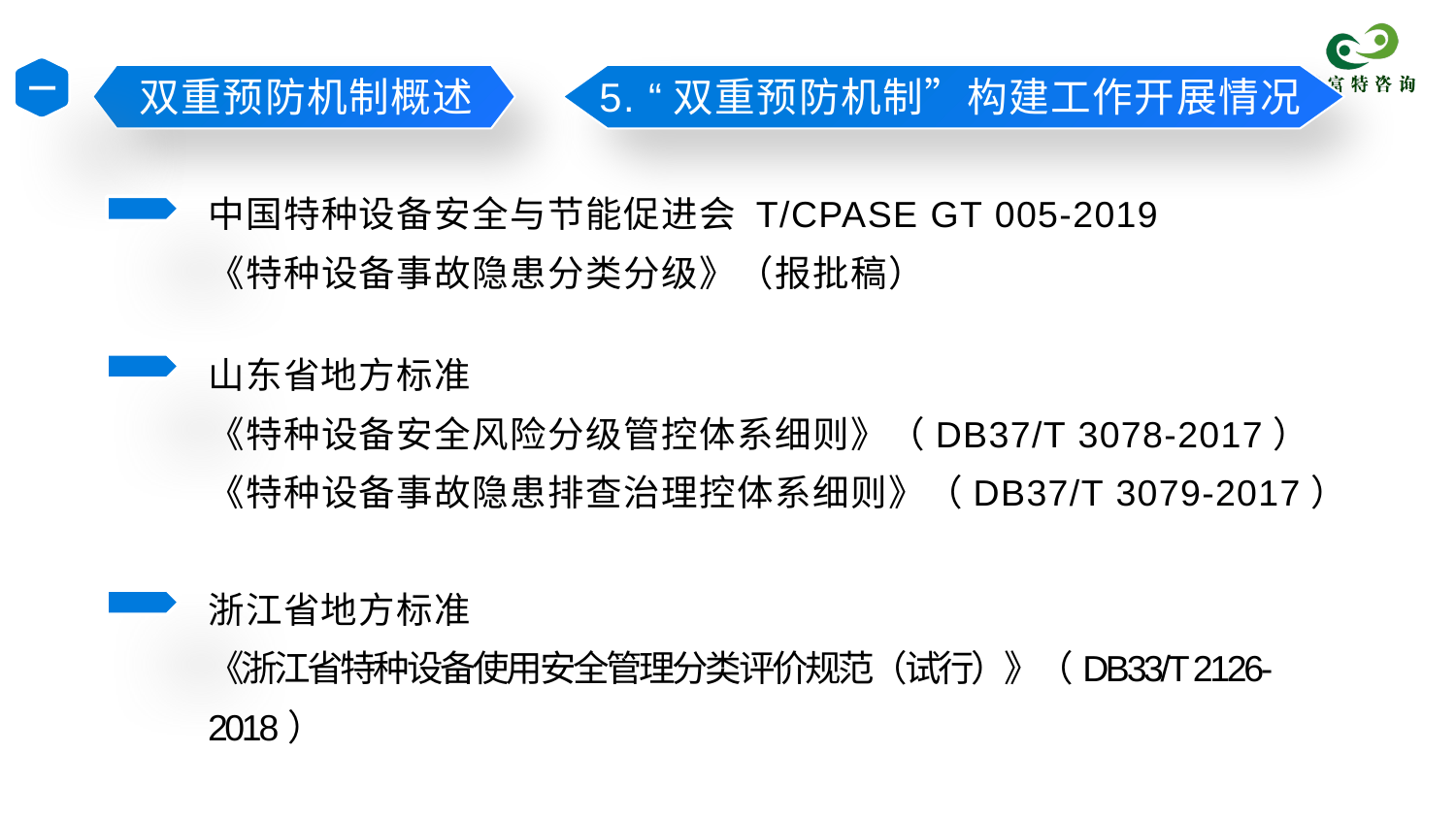

一

双重预防机制概述

5. “双重预防机制”构建工作开展情况

中国特种设备安全与节能促进会 T/CPASE GT 005-2019
《特种设备事故隐患分类分级》（报批稿）

山东省地方标准
《特种设备安全风险分级管控体系细则》（DB37/T 3078-2017）
《特种设备事故隐患排查治理控体系细则》（DB37/T 3079-2017）

浙江省地方标准
《浙江省特种设备使用安全管理分类评价规范（试行）》（DB33/T 2126-2018）

15